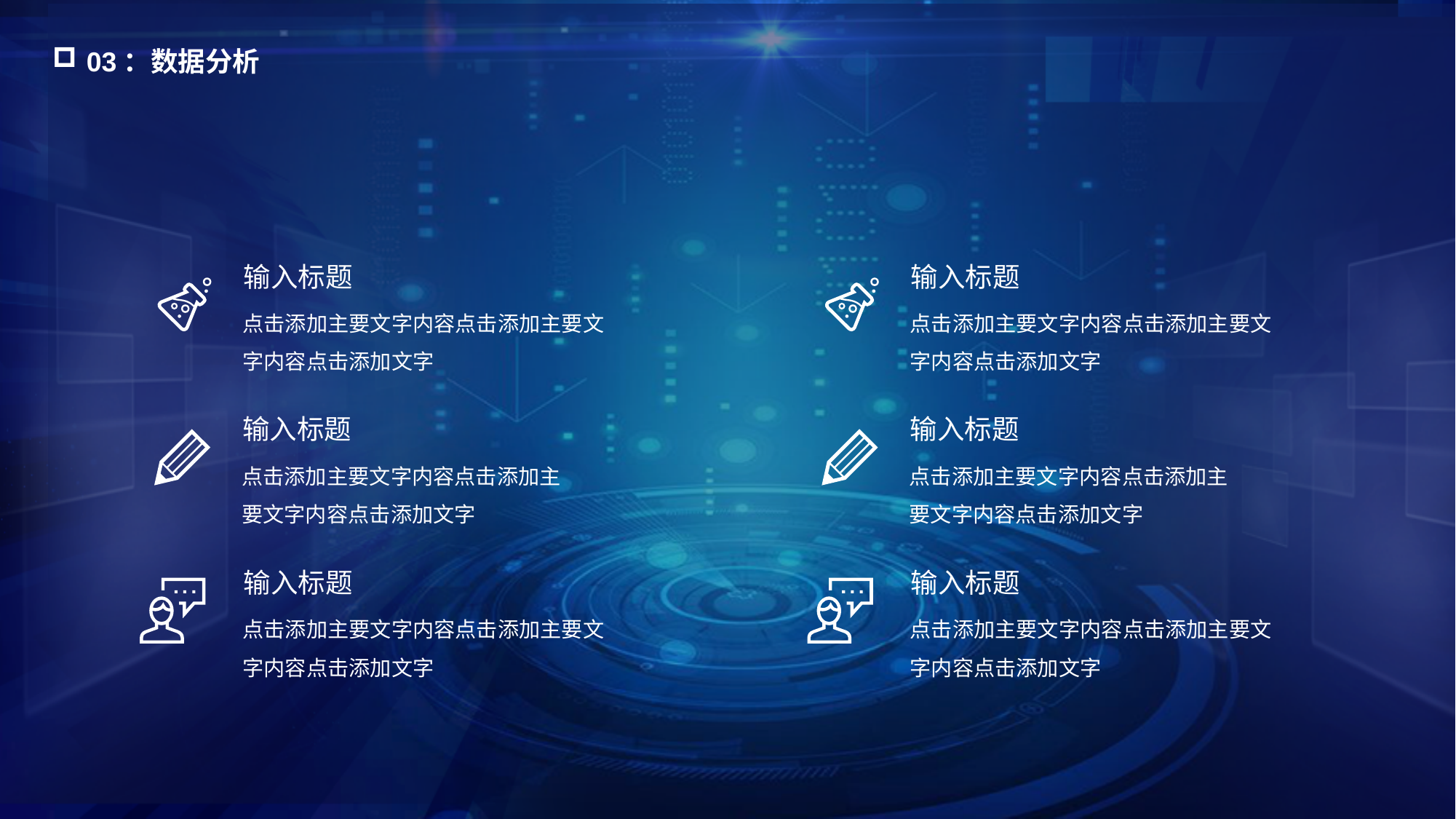

03：数据分析
输入标题
输入标题

点击添加主要文字内容点击添加主要文字内容点击添加文字
点击添加主要文字内容点击添加主要文字内容点击添加文字
输入标题
输入标题

点击添加主要文字内容点击添加主要文字内容点击添加文字
点击添加主要文字内容点击添加主要文字内容点击添加文字
输入标题
输入标题

点击添加主要文字内容点击添加主要文字内容点击添加文字
点击添加主要文字内容点击添加主要文字内容点击添加文字